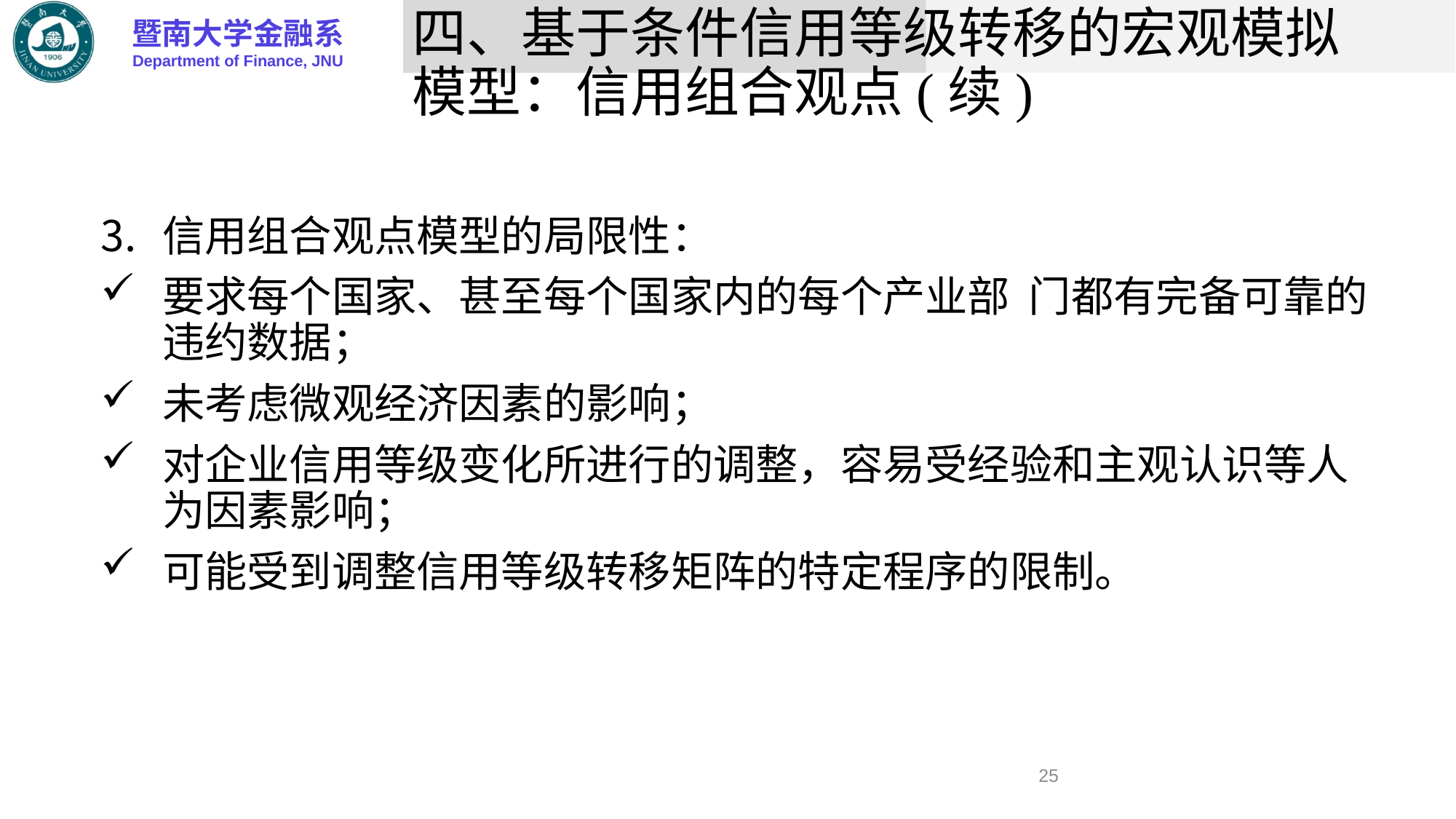

# 四、基于条件信用等级转移的宏观模拟模型：信用组合观点(续)
信用组合观点模型的局限性：
要求每个国家、甚至每个国家内的每个产业部  门都有完备可靠的违约数据；
未考虑微观经济因素的影响；
对企业信用等级变化所进行的调整，容易受经验和主观认识等人为因素影响；
可能受到调整信用等级转移矩阵的特定程序的限制。

25